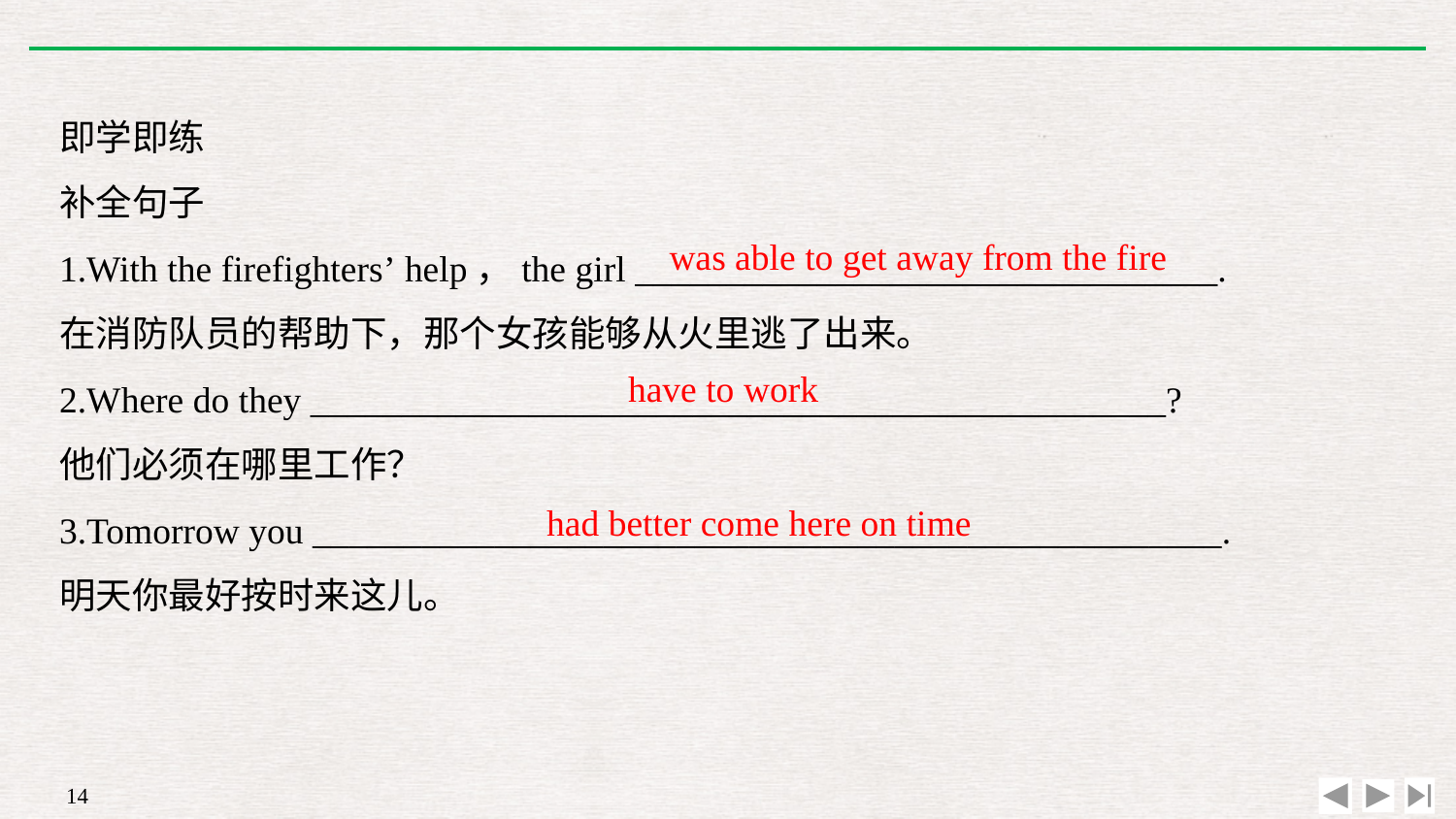

即学即练
补全句子
1.With the firefighters’ help，the girl ________________________________.
在消防队员的帮助下，那个女孩能够从火里逃了出来。
2.Where do they _______________________________________________?
他们必须在哪里工作？
3.Tomorrow you __________________________________________________.
明天你最好按时来这儿。
was able to get away from the fire
have to work
had better come here on time